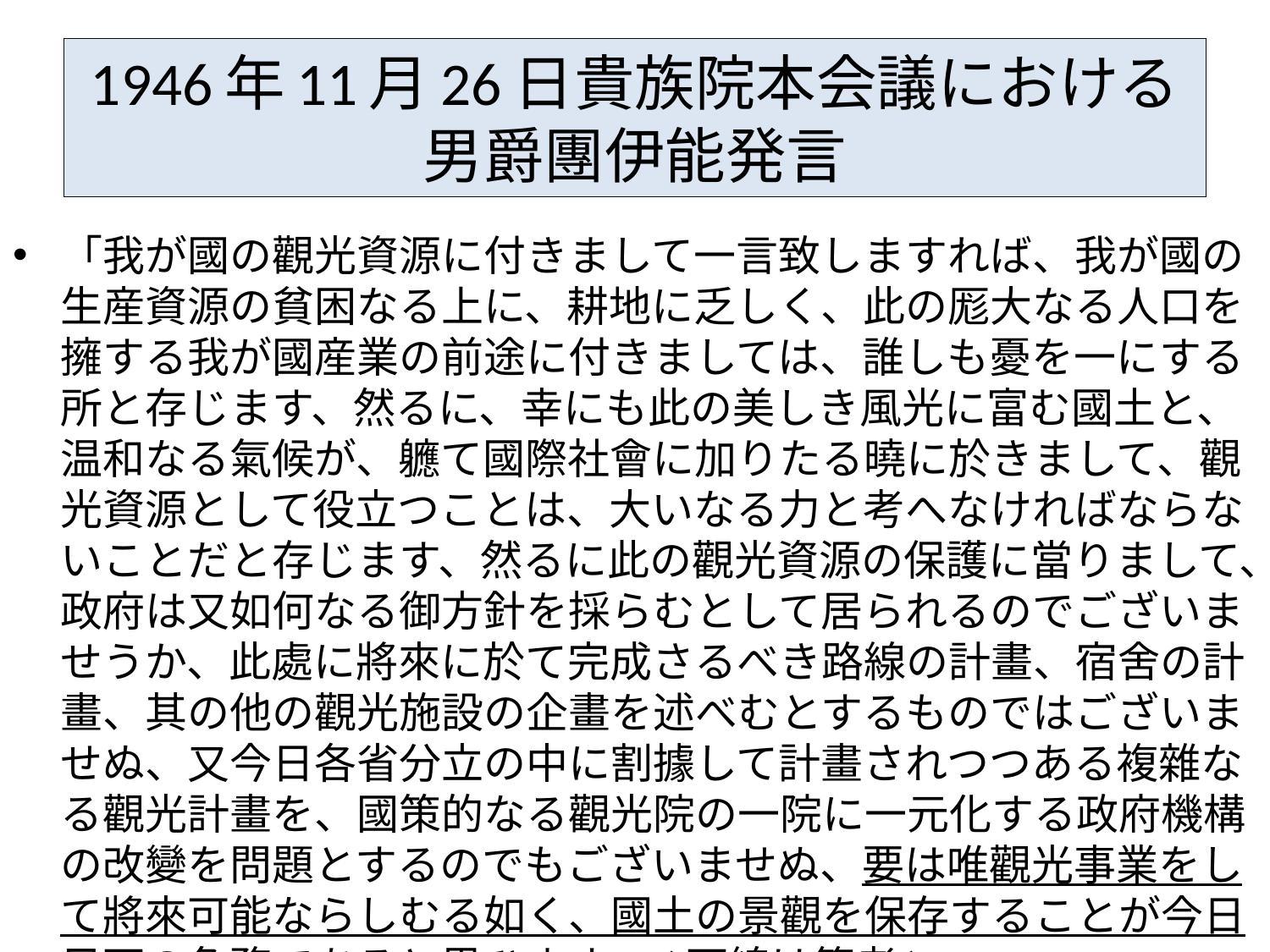

# 1946年11月26日貴族院本会議における男爵團伊能発言
「我が國の觀光資源に付きまして一言致しますれば、我が國の生産資源の貧困なる上に、耕地に乏しく、此の厖大なる人口を擁する我が國産業の前途に付きましては、誰しも憂を一にする所と存じます、然るに、幸にも此の美しき風光に富む國土と、温和なる氣候が、軈て國際社會に加りたる曉に於きまして、觀光資源として役立つことは、大いなる力と考へなければならないことだと存じます、然るに此の觀光資源の保護に當りまして、政府は又如何なる御方針を採らむとして居られるのでございませうか、此處に將來に於て完成さるべき路線の計畫、宿舍の計畫、其の他の觀光施設の企畫を述べむとするものではございませぬ、又今日各省分立の中に割據して計畫されつつある複雜なる觀光計畫を、國策的なる觀光院の一院に一元化する政府機構の改變を問題とするのでもございませぬ、要は唯觀光事業をして將來可能ならしむる如く、國土の景觀を保存することが今日目下の急務であると思ひます」(下線は筆者)